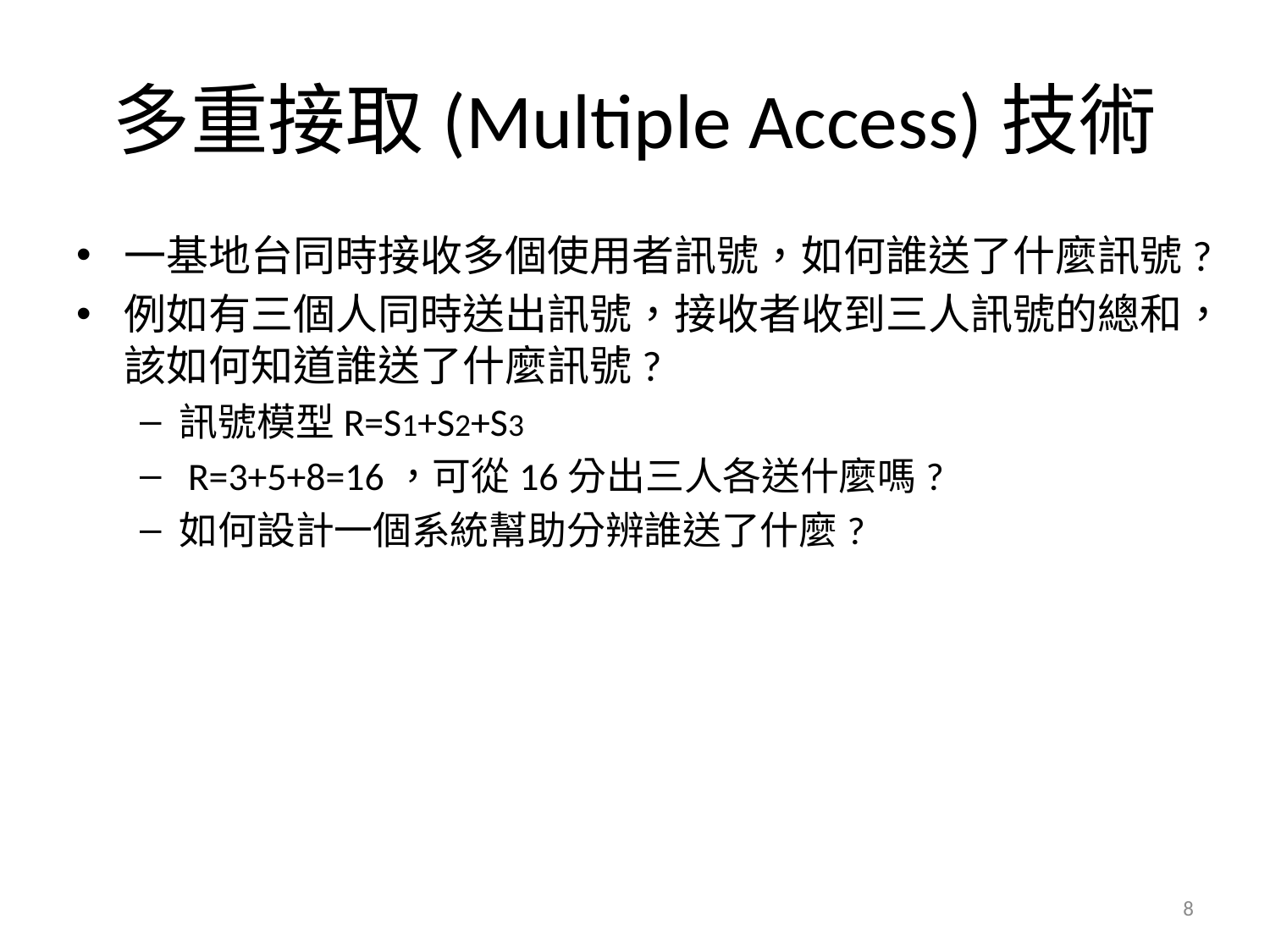

# 多重接取(Multiple Access)技術
一基地台同時接收多個使用者訊號，如何誰送了什麼訊號?
例如有三個人同時送出訊號，接收者收到三人訊號的總和，該如何知道誰送了什麼訊號?
訊號模型R=S1+S2+S3
 R=3+5+8=16，可從16分出三人各送什麼嗎?
如何設計一個系統幫助分辨誰送了什麼?
8